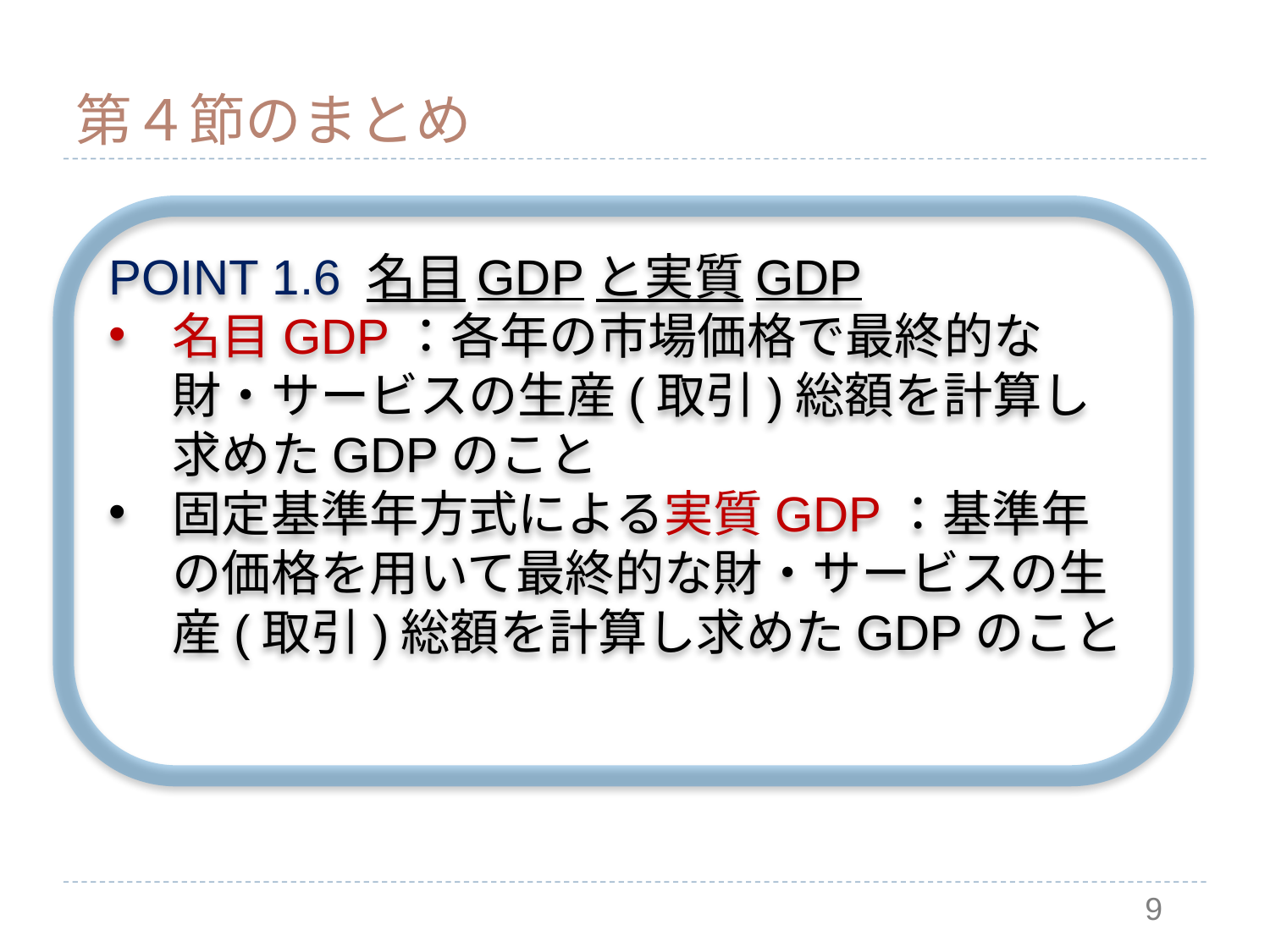

# 第４節のまとめ
POINT 1.6 名目GDPと実質GDP
名目GDP：各年の市場価格で最終的な財・サービスの生産(取引)総額を計算し求めたGDPのこと
固定基準年方式による実質GDP：基準年の価格を用いて最終的な財・サービスの生産(取引)総額を計算し求めたGDPのこと

9